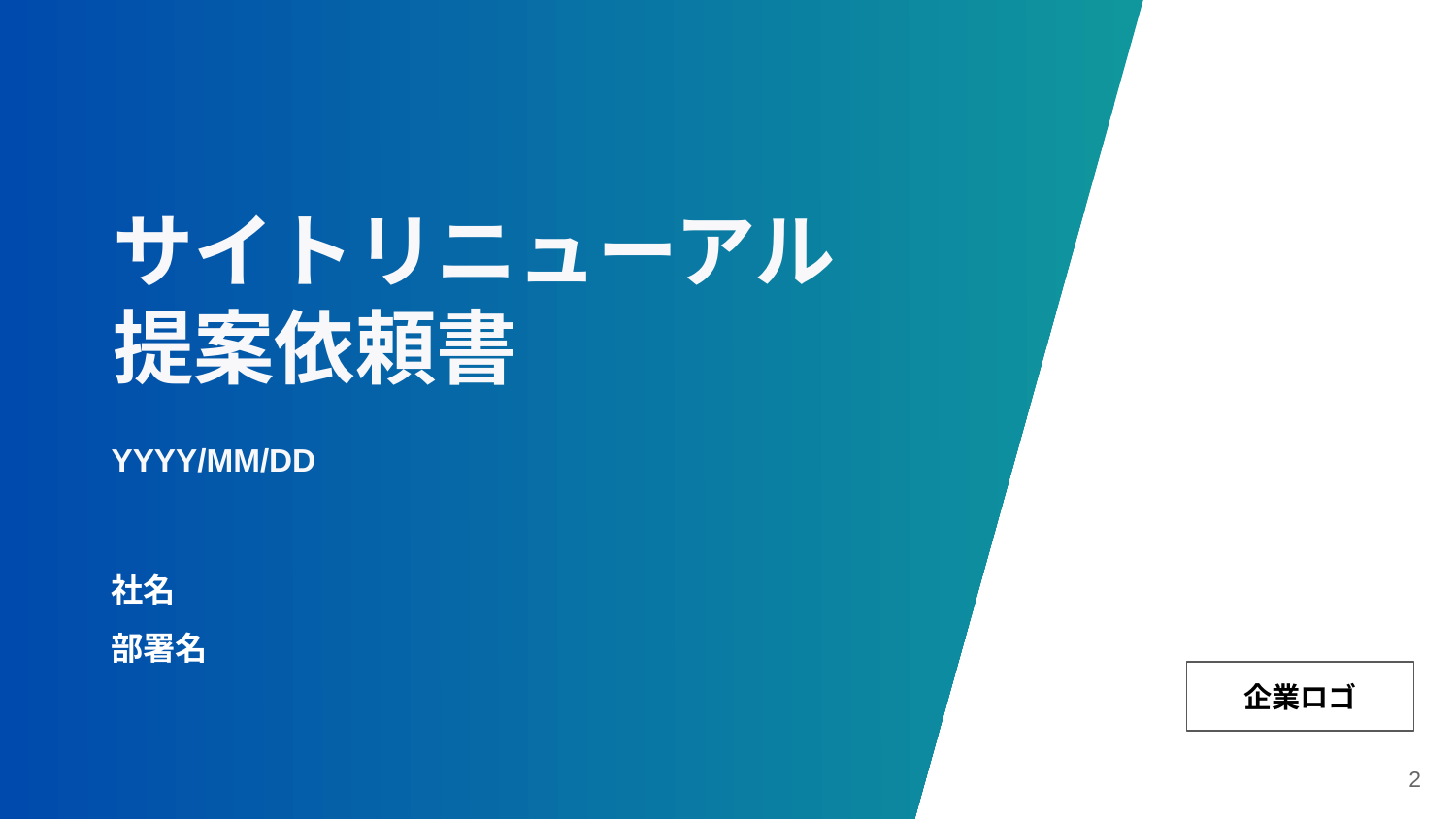

# サイトリニューアル
提案依頼書
YYYY/MM/DD
社名
部署名
企業ロゴ
2